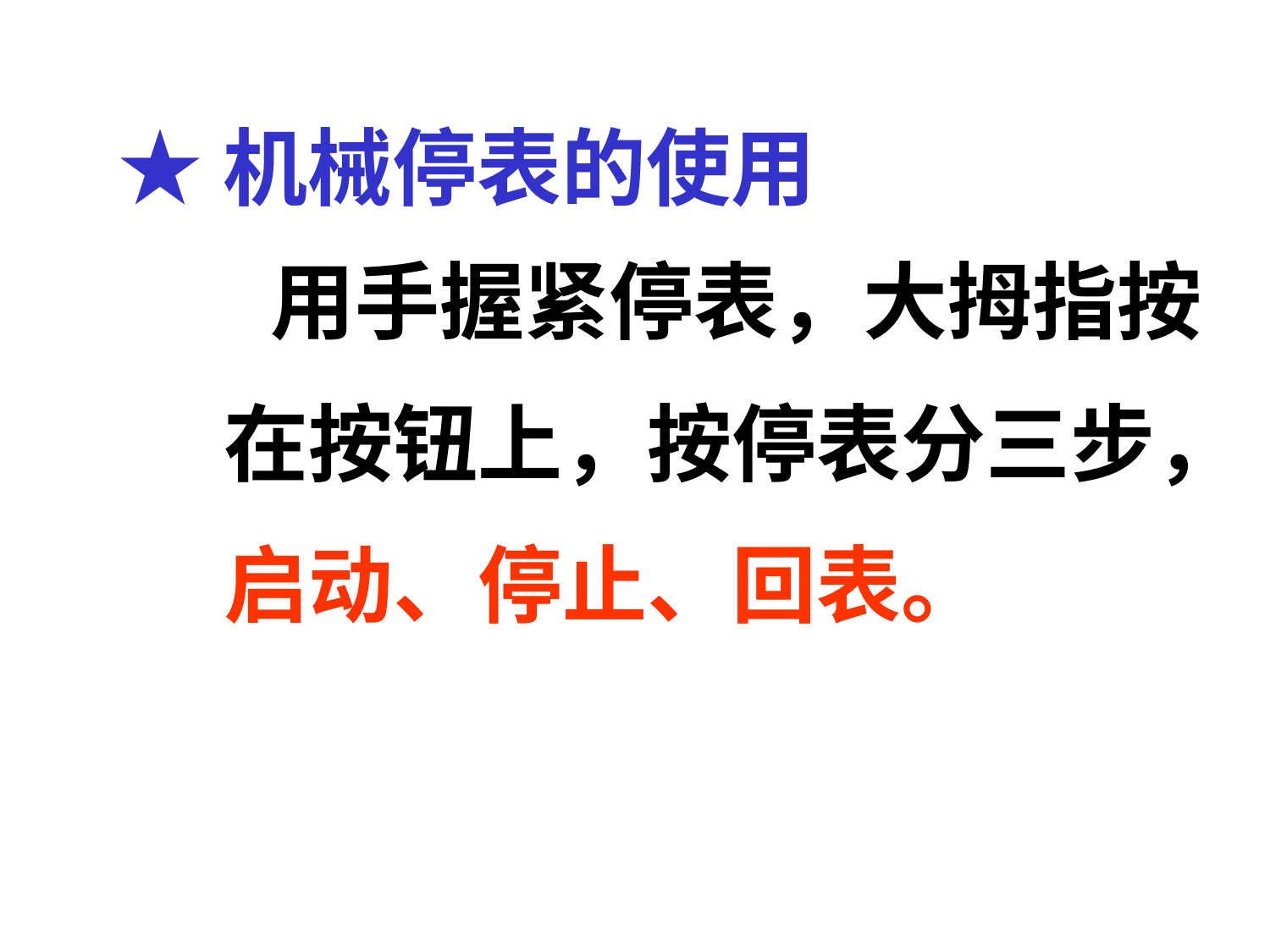

★机械停表的使用
用手握紧停表，大拇指按在按钮上，按停表分三步，启动、停止、回表。